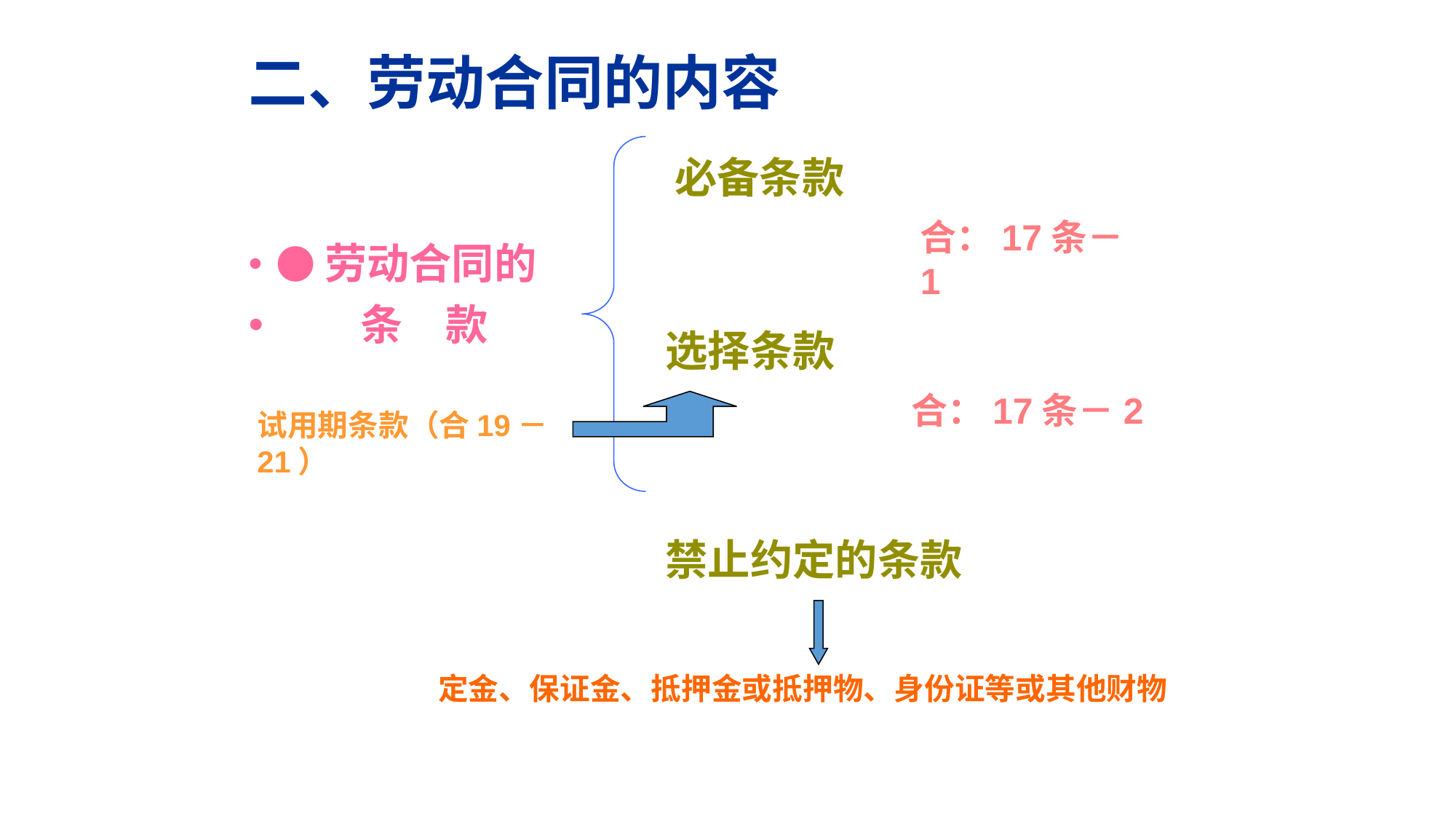

二、劳动合同的内容

●劳动合同的
　　条　款

必备条款
合：17条－1
选择条款
合：17条－2

试用期条款（合19－21）
禁止约定的条款

定金、保证金、抵押金或抵押物、身份证等或其他财物